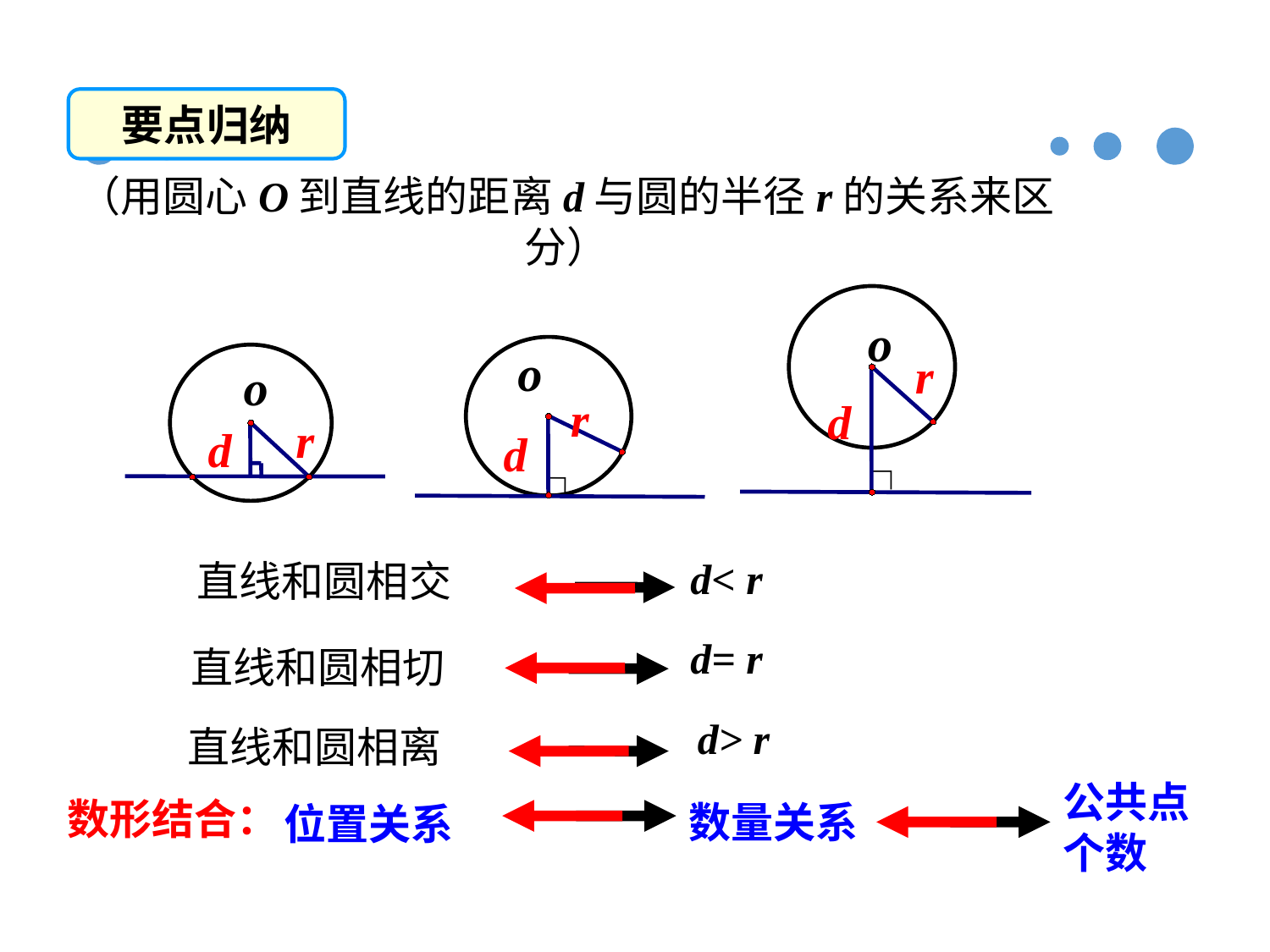

要点归纳

合作探究

（用圆心O到直线的距离d与圆的半径r的关系来区分）

r

d

∟

o
o

r

d

∟

r
d

o
d< r
直线和圆相交

d= r
直线和圆相切

d> r
直线和圆相离

公共点个数
数形结合：
数量关系
位置关系